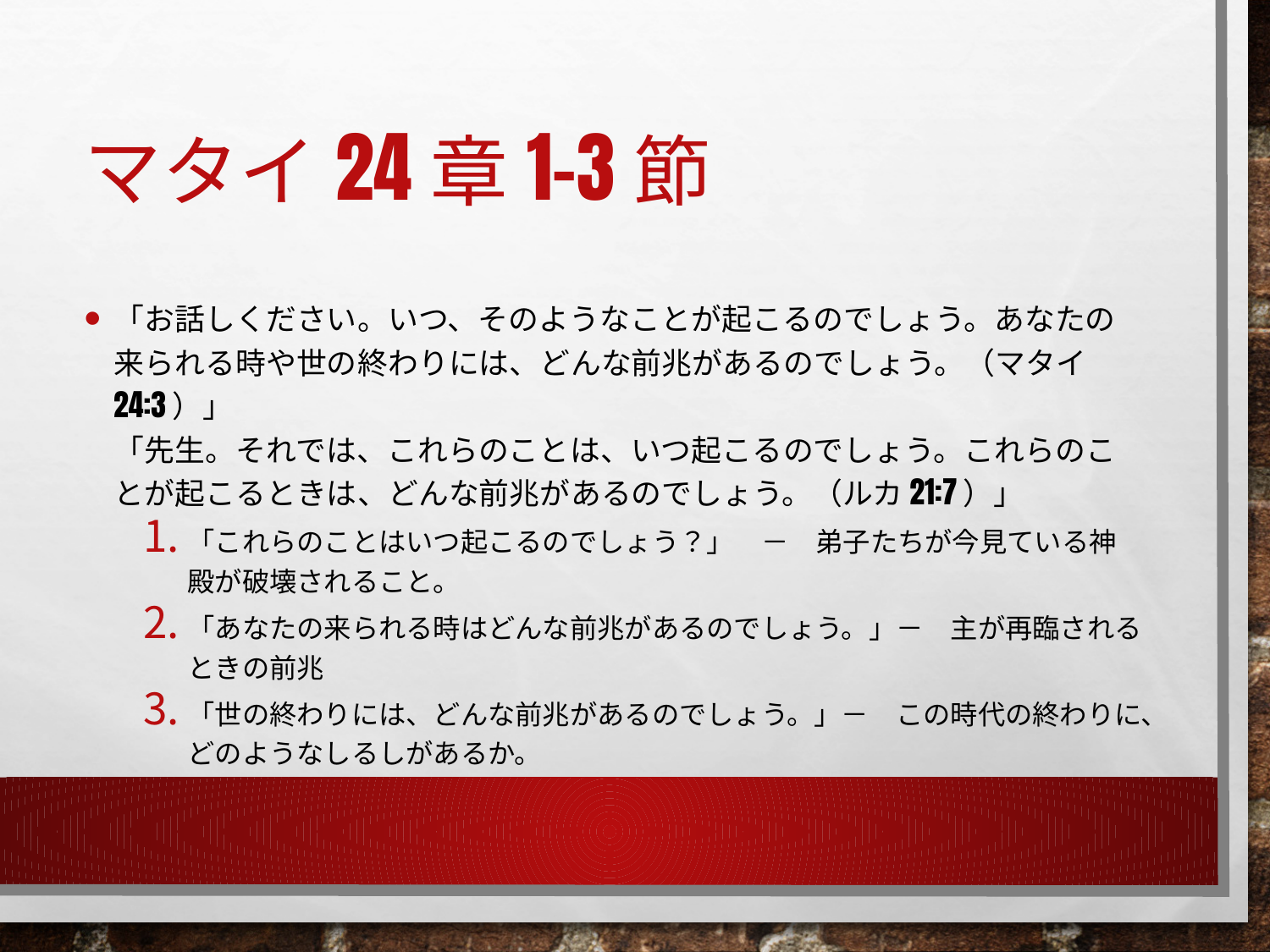

# マタイ24章1‐3節
「お話しください。いつ、そのようなことが起こるのでしょう。あなたの来られる時や世の終わりには、どんな前兆があるのでしょう。（マタイ24:3）」
「先生。それでは、これらのことは、いつ起こるのでしょう。これらのことが起こるときは、どんな前兆があるのでしょう。（ルカ21:7）」
「これらのことはいつ起こるのでしょう？」　－　弟子たちが今見ている神殿が破壊されること。
「あなたの来られる時はどんな前兆があるのでしょう。」－　主が再臨されるときの前兆
「世の終わりには、どんな前兆があるのでしょう。」－　この時代の終わりに、どのようなしるしがあるか。